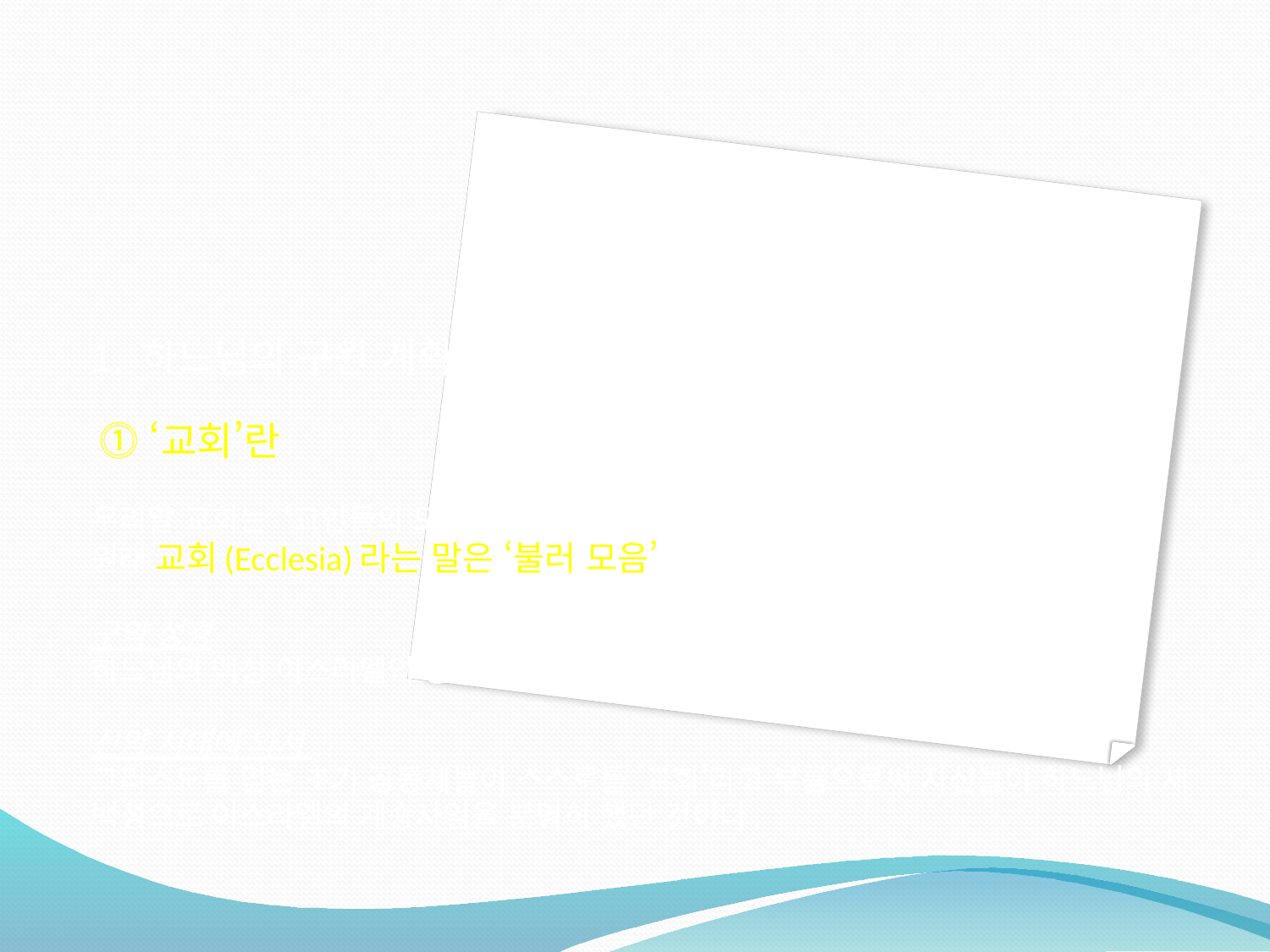

# 1. 하느님의 구원 계획 안에 자리잡고 있는 교회 ⓵ ‘교회’란 우리말 교회는  ‘교인들의 모임’을 뜻하지만 원래 교회(Ecclesia)라는 말은 ‘불러 모음’을 뜻한다. 구약 성경 하느님의 백성 이스라엘의 종교적 전례적 집회를 가리킴. 신약 시대에 와서 그리스도를 믿는 초기 공동체들이 스스로를 ‘교회’라고 부름으로써 자신들이 하느님의 새 백성으로 이스라엘의 계승자임을 분명히 했던 것이다.